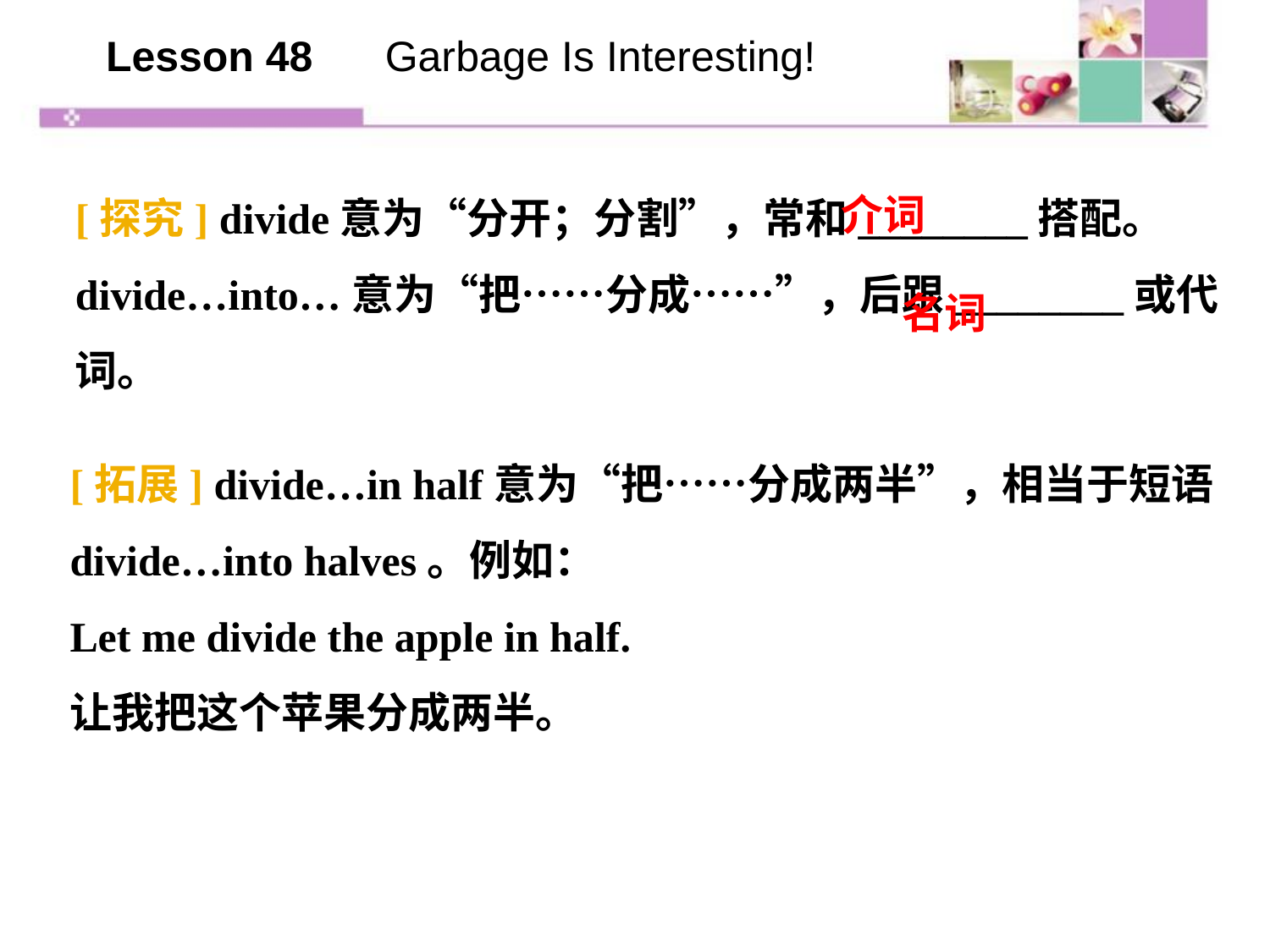

Lesson 48　 Garbage Is Interesting!
介词
[探究] divide意为“分开；分割”，常和________搭配。 divide…into…意为“把……分成……”，后跟________或代词。
名词
[拓展] divide…in half意为“把……分成两半”，相当于短语divide…into halves。例如：
Let me divide the apple in half.
让我把这个苹果分成两半。